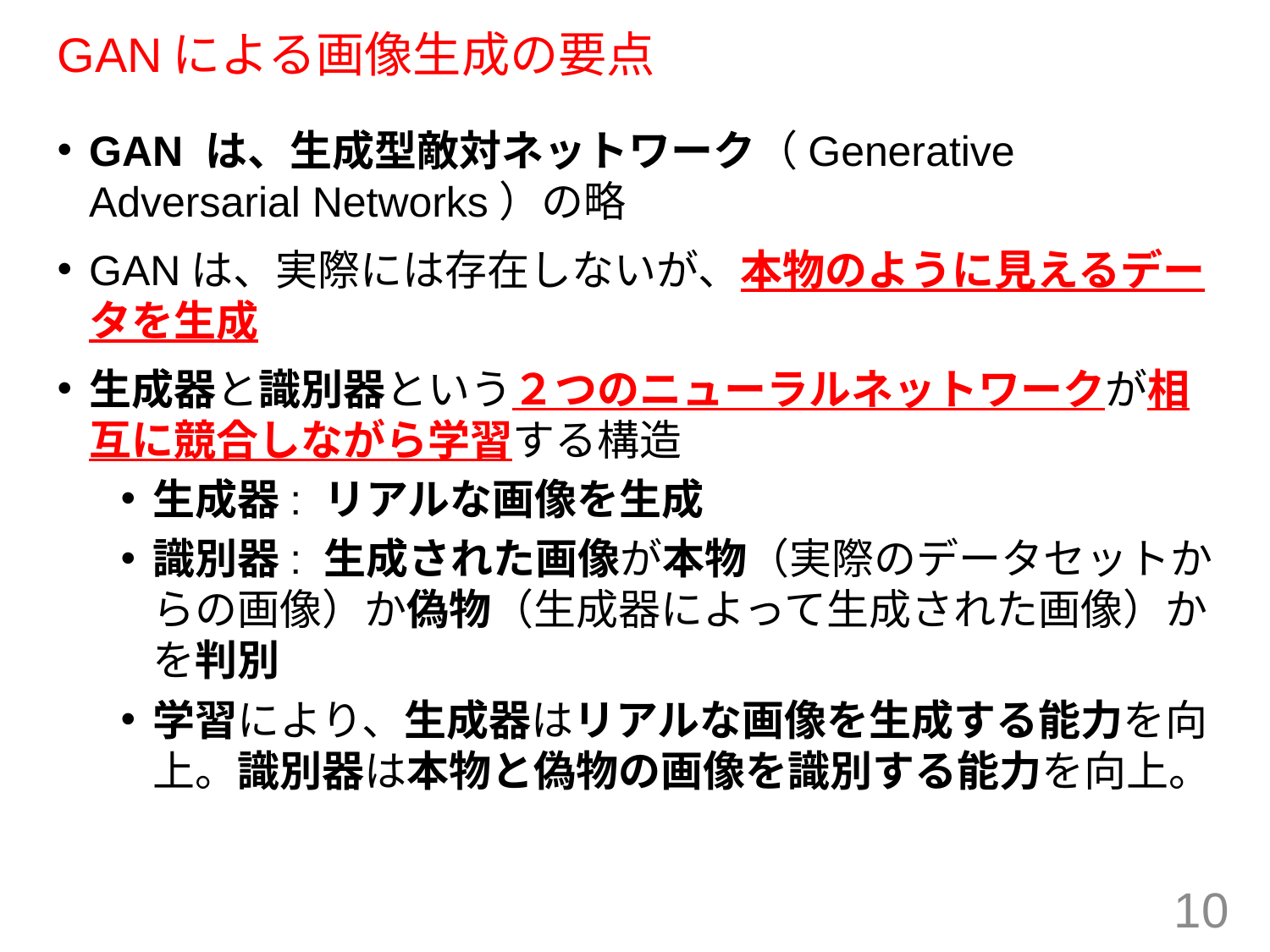

# GANによる画像生成の要点
GAN は、生成型敵対ネットワーク（Generative Adversarial Networks）の略
GANは、実際には存在しないが、本物のように見えるデータを生成
生成器と識別器という２つのニューラルネットワークが相互に競合しながら学習する構造
生成器: リアルな画像を生成
識別器: 生成された画像が本物（実際のデータセットからの画像）か偽物（生成器によって生成された画像）かを判別
学習により、生成器はリアルな画像を生成する能力を向上。識別器は本物と偽物の画像を識別する能力を向上。
10